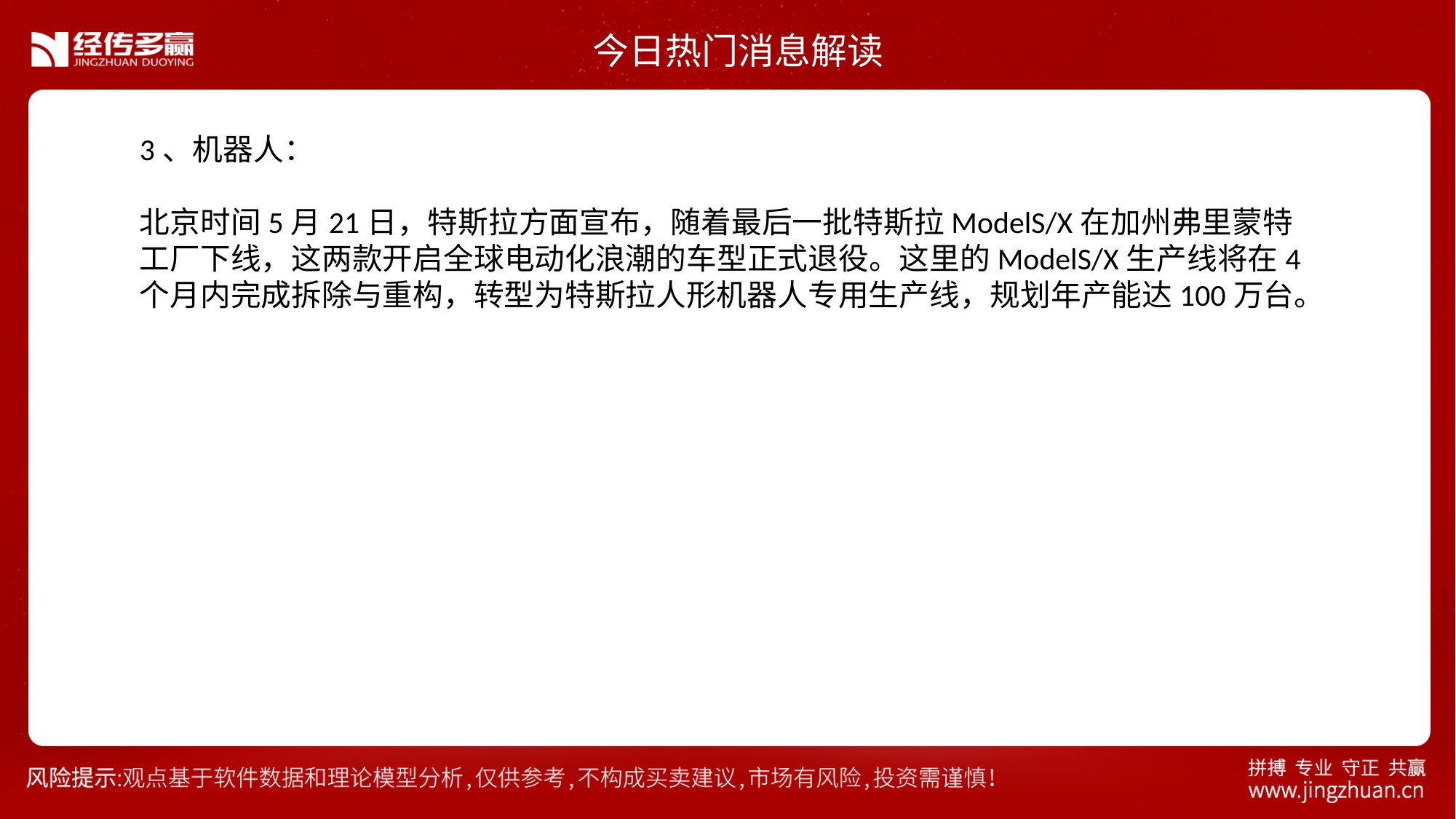

今日热门消息解读
3、机器人：

北京时间5月21日，特斯拉方面宣布，随着最后一批特斯拉ModelS/X在加州弗里蒙特工厂下线，这两款开启全球电动化浪潮的车型正式退役。这里的ModelS/X生产线将在4个月内完成拆除与重构，转型为特斯拉人形机器人专用生产线，规划年产能达100万台。